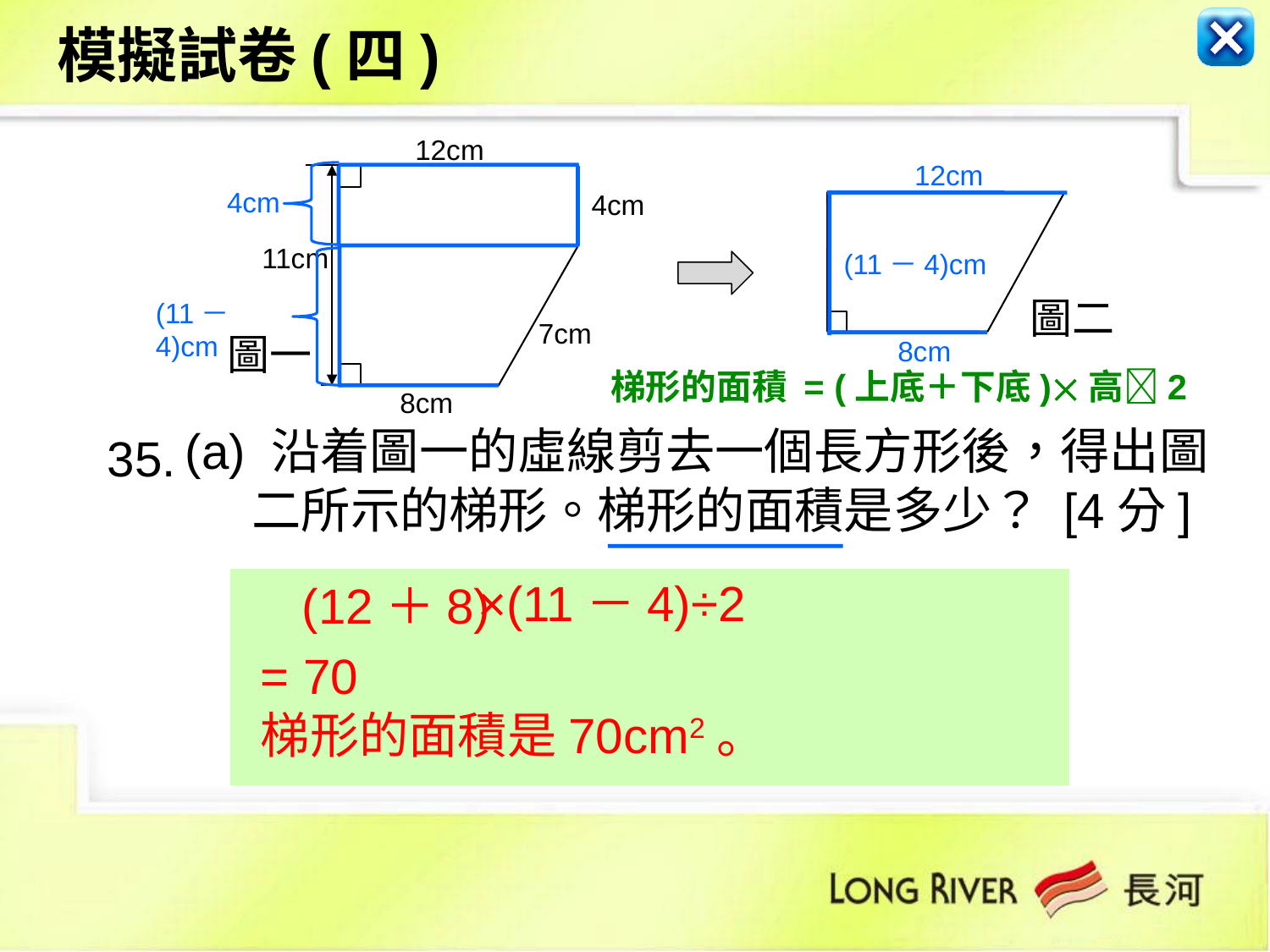

模擬試卷(四)
12cm

4cm
11cm
7cm
圖一
8cm
12cm

4cm

圖二

(11－4)cm

(11－4)cm

8cm

梯形的面積 = (上底＋下底)×高÷2

(a) 沿着圖一的虛線剪去一個長方形後，得出圖
     二所示的梯形。梯形的面積是多少？ [4分]
35.

×(11－4)÷2
   (12＋8)
= 70
梯形的面積是70cm2。